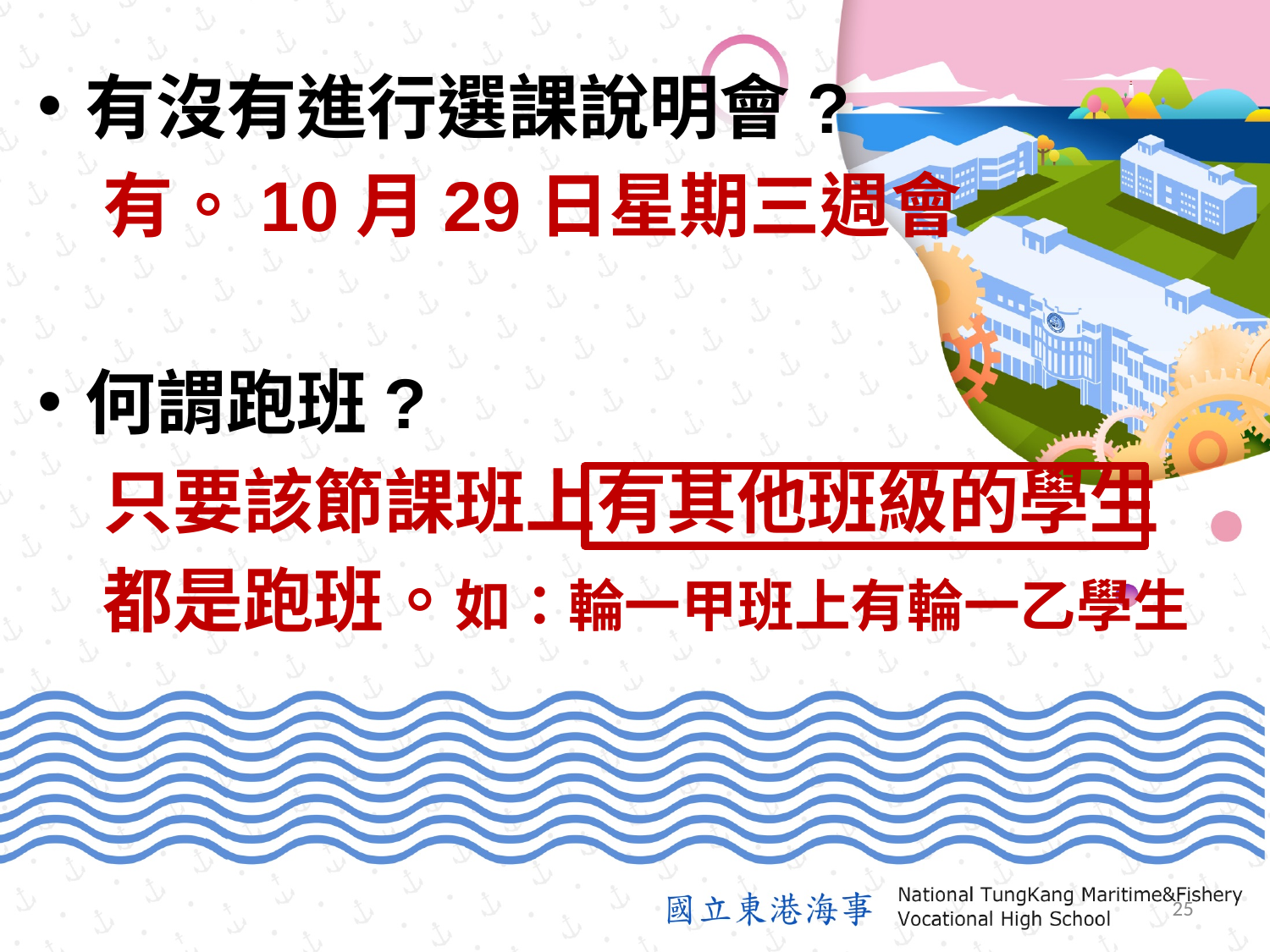

有沒有進行選課說明會?
   有。10月29日星期三週會

何謂跑班?
   只要該節課班上有其他班級的學生
   都是跑班。如：輪一甲班上有輪一乙學生

25